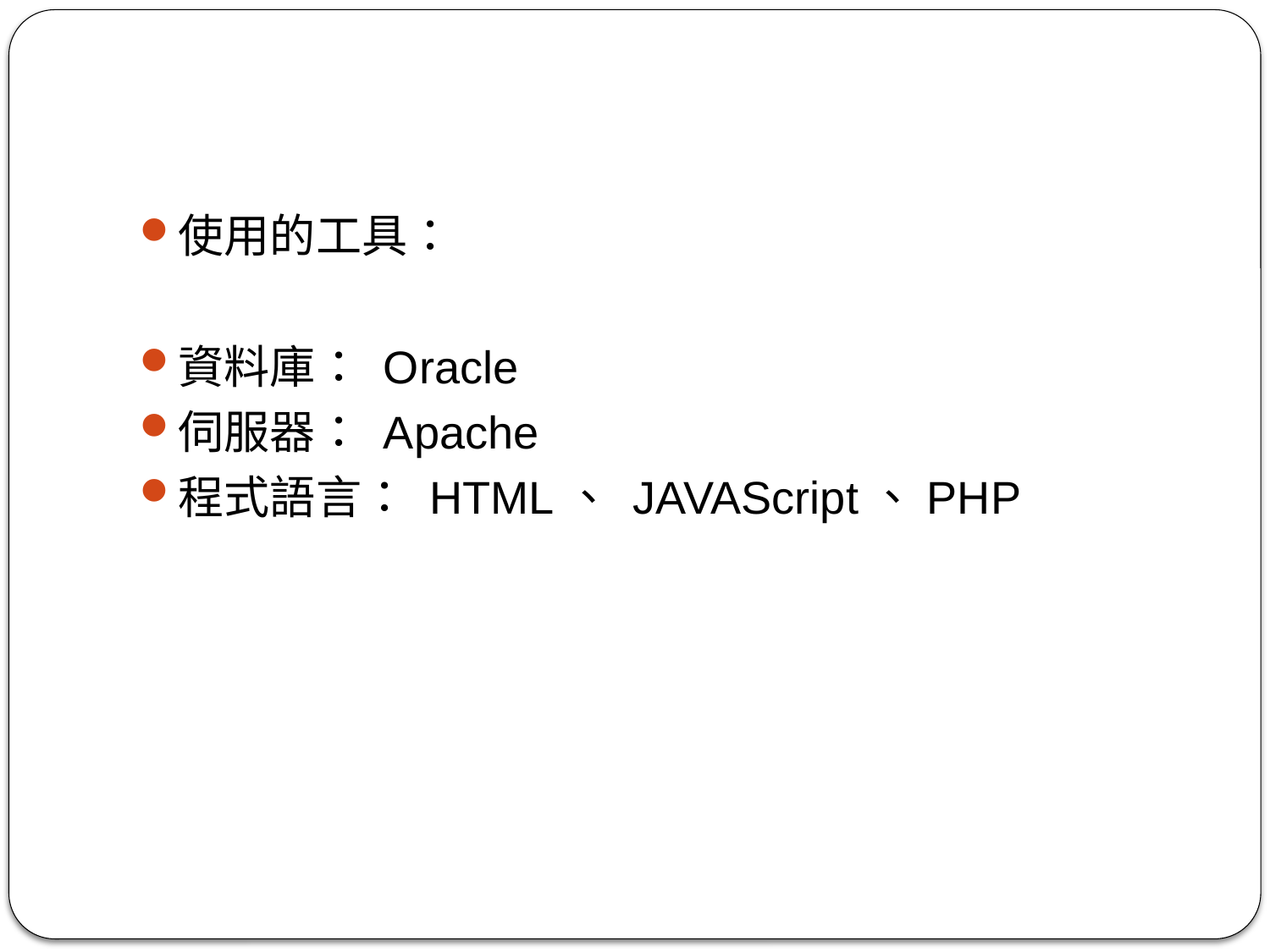

使用的工具：

資料庫： Oracle
伺服器： Apache
程式語言： HTML、 JAVAScript、PHP